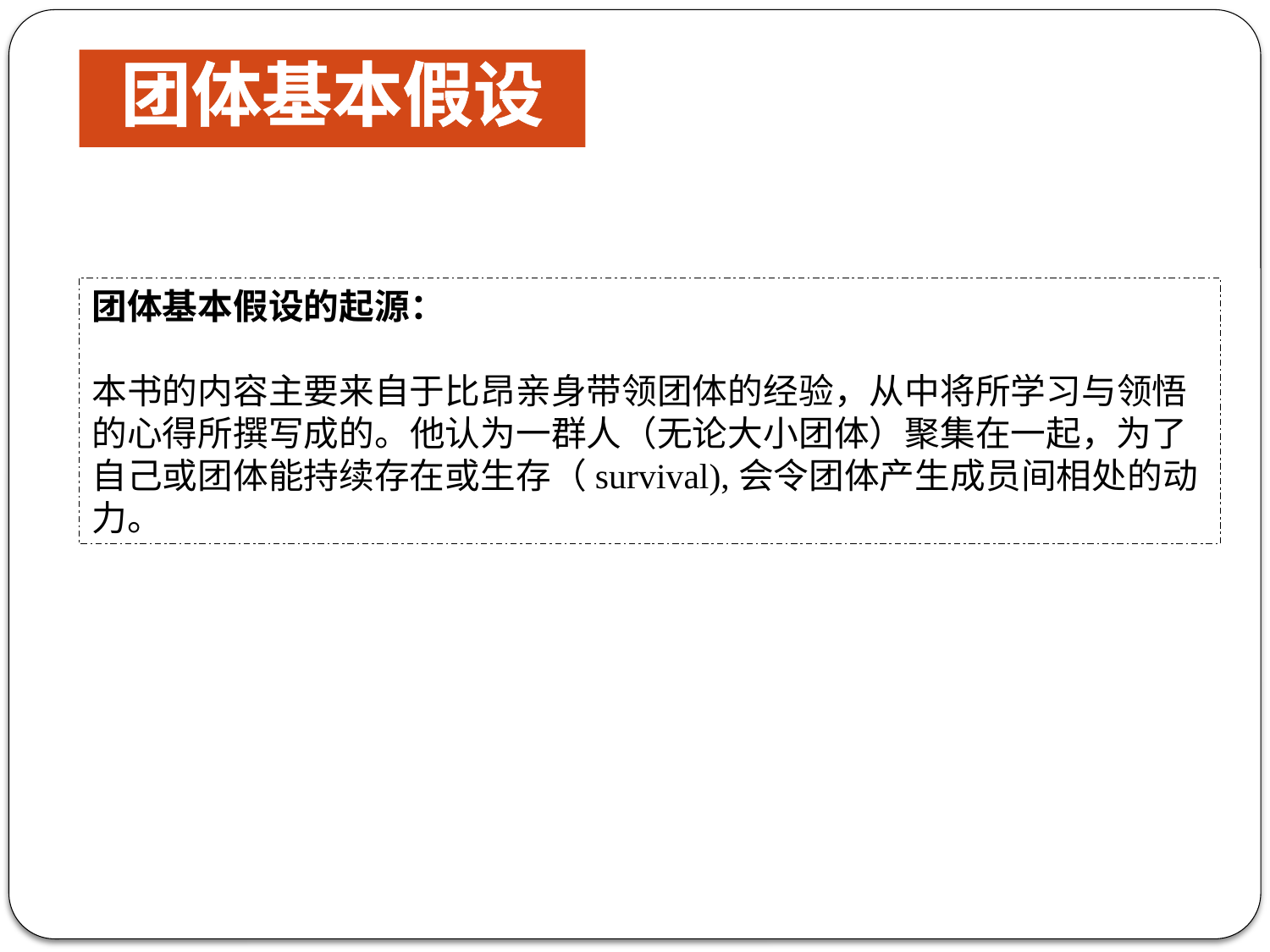

# 团体基本假设
团体基本假设的起源：

本书的内容主要来自于比昂亲身带领团体的经验，从中将所学习与领悟的心得所撰写成的。他认为一群人（无论大小团体）聚集在一起，为了自己或团体能持续存在或生存（survival),会令团体产生成员间相处的动力。